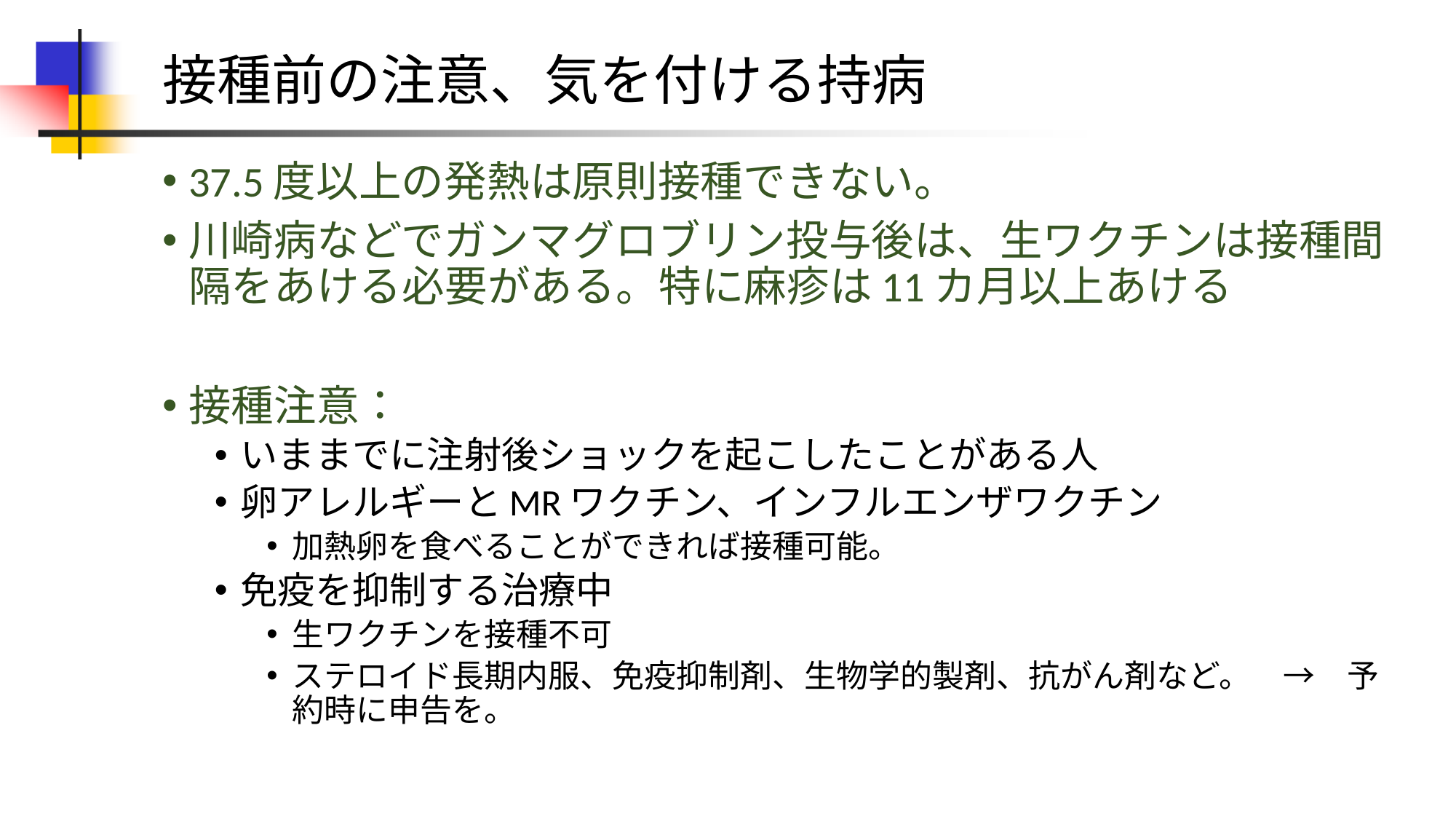

# 接種前の注意、気を付ける持病
37.5度以上の発熱は原則接種できない。
川崎病などでガンマグロブリン投与後は、生ワクチンは接種間隔をあける必要がある。特に麻疹は11カ月以上あける

接種注意：
いままでに注射後ショックを起こしたことがある人
卵アレルギーとMRワクチン、インフルエンザワクチン
加熱卵を食べることができれば接種可能。
免疫を抑制する治療中
生ワクチンを接種不可
ステロイド長期内服、免疫抑制剤、生物学的製剤、抗がん剤など。　→　予約時に申告を。